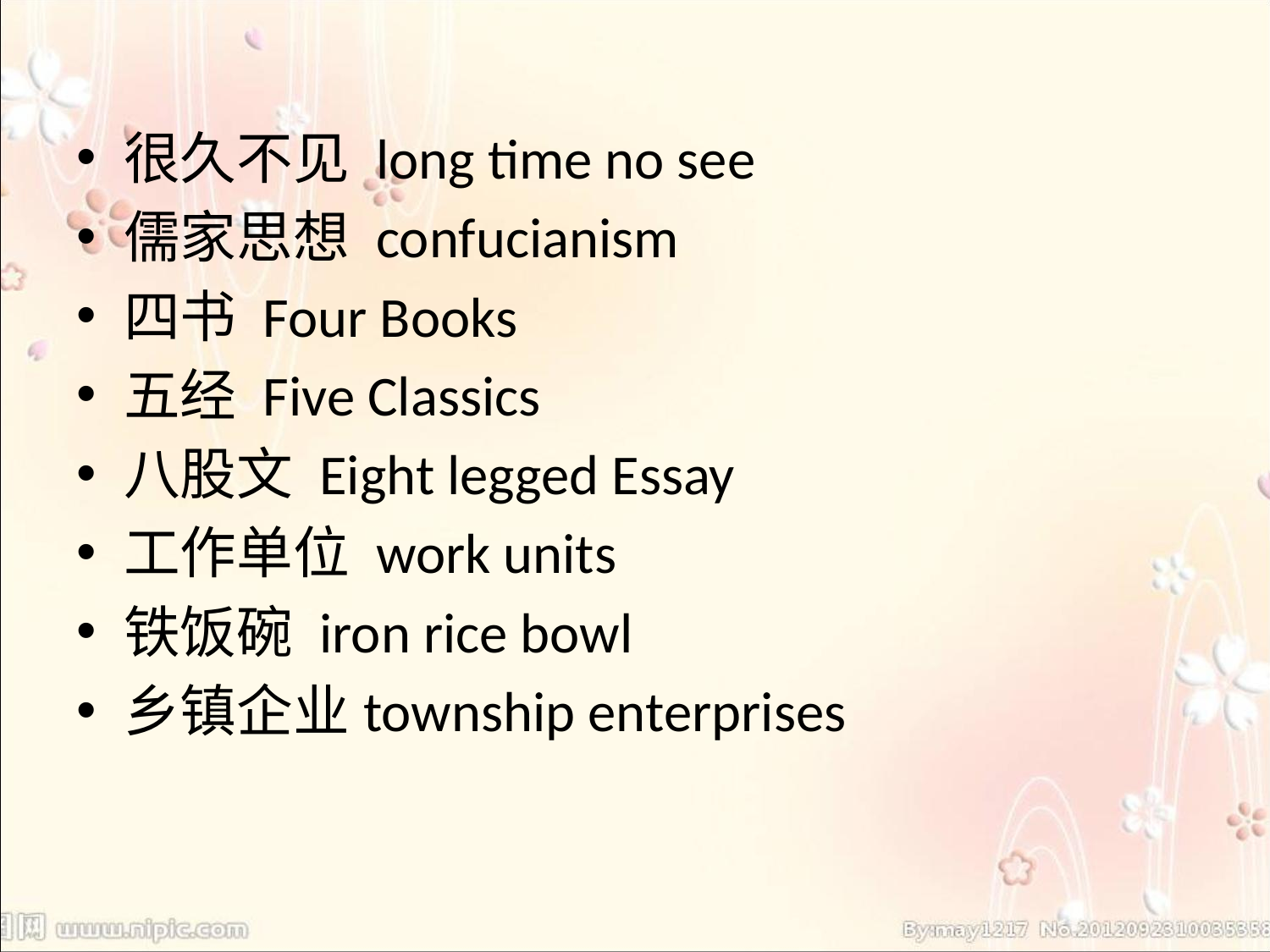

很久不见 long time no see
儒家思想 confucianism
四书 Four Books
五经 Five Classics
八股文 Eight legged Essay
工作单位 work units
铁饭碗 iron rice bowl
乡镇企业township enterprises